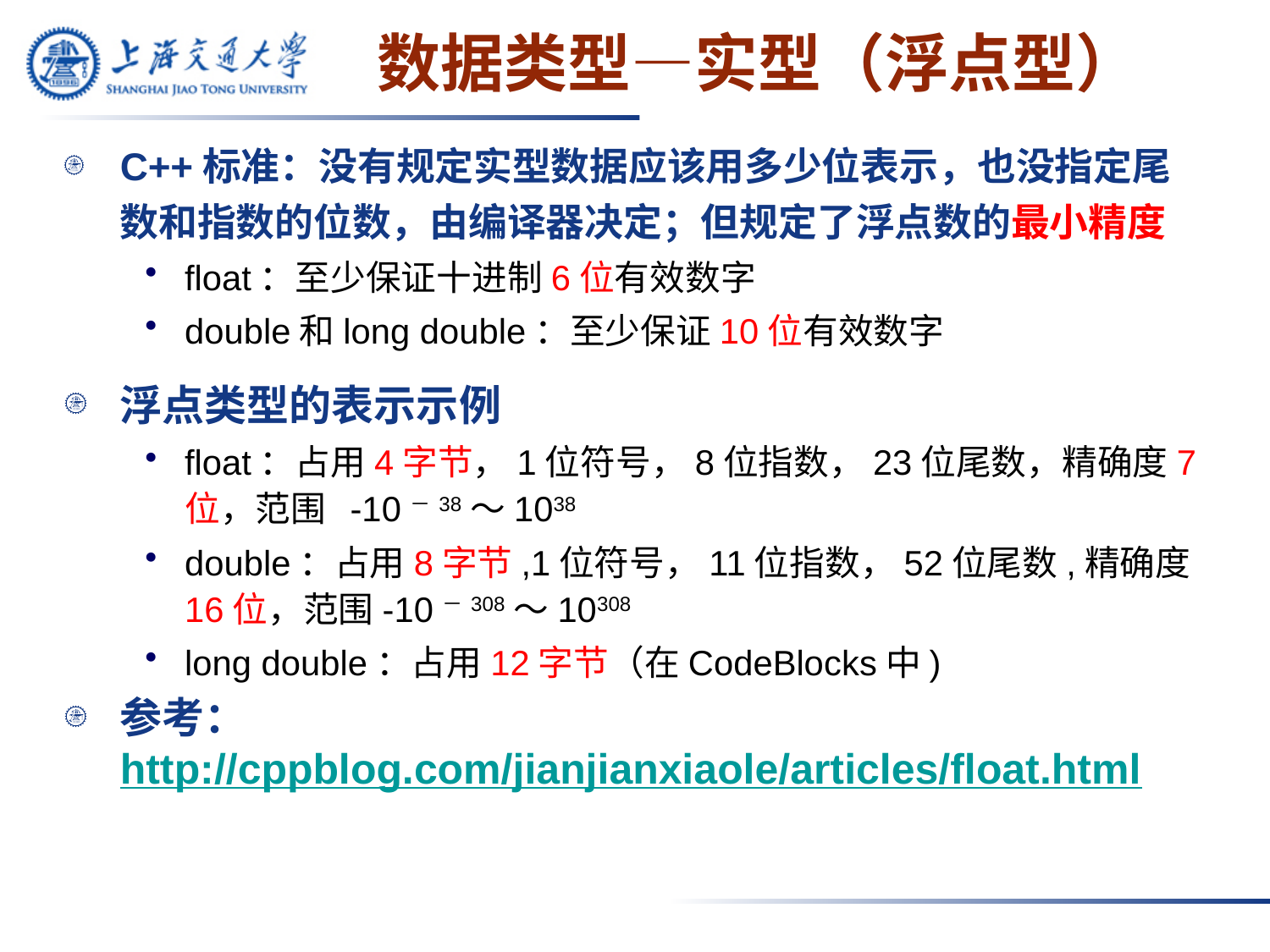

# 数据类型—实型（浮点型）
C++标准：没有规定实型数据应该用多少位表示，也没指定尾数和指数的位数，由编译器决定；但规定了浮点数的最小精度
float：至少保证十进制6位有效数字
double和long double：至少保证10位有效数字
浮点类型的表示示例
float：占用4字节，1位符号，8位指数，23位尾数，精确度7位，范围  -10－38～1038
double：占用8字节,1位符号，11位指数，52位尾数,精确度16位，范围-10－308～10308
long double：占用12字节（在CodeBlocks中)
参考：http://cppblog.com/jianjianxiaole/articles/float.html